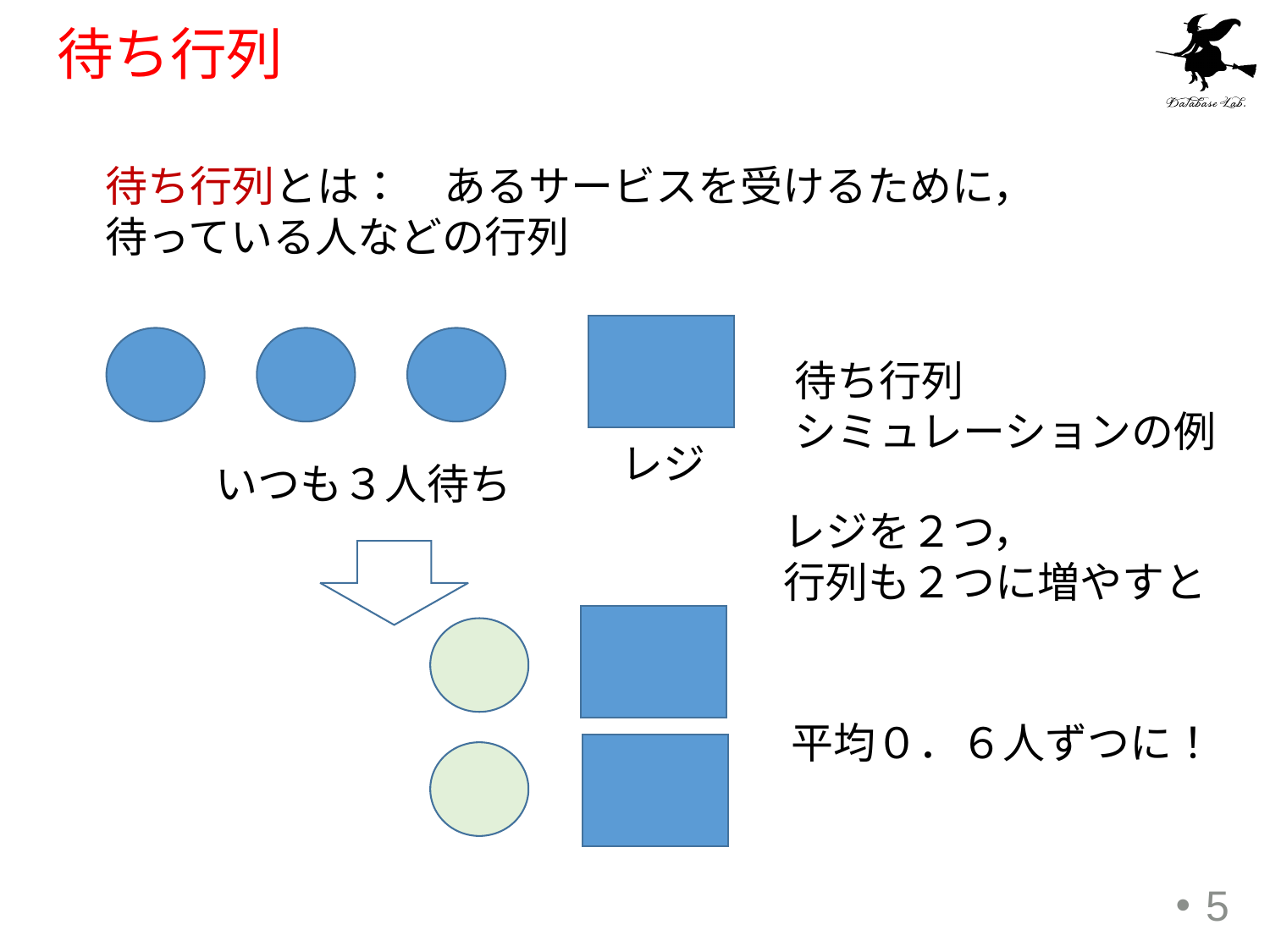

# 待ち行列
待ち行列とは：　あるサービスを受けるために，待っている人などの行列

待ち行列
シミュレーションの例
レジ
いつも３人待ち
レジを２つ，
行列も２つに増やすと

平均０．６人ずつに！

5